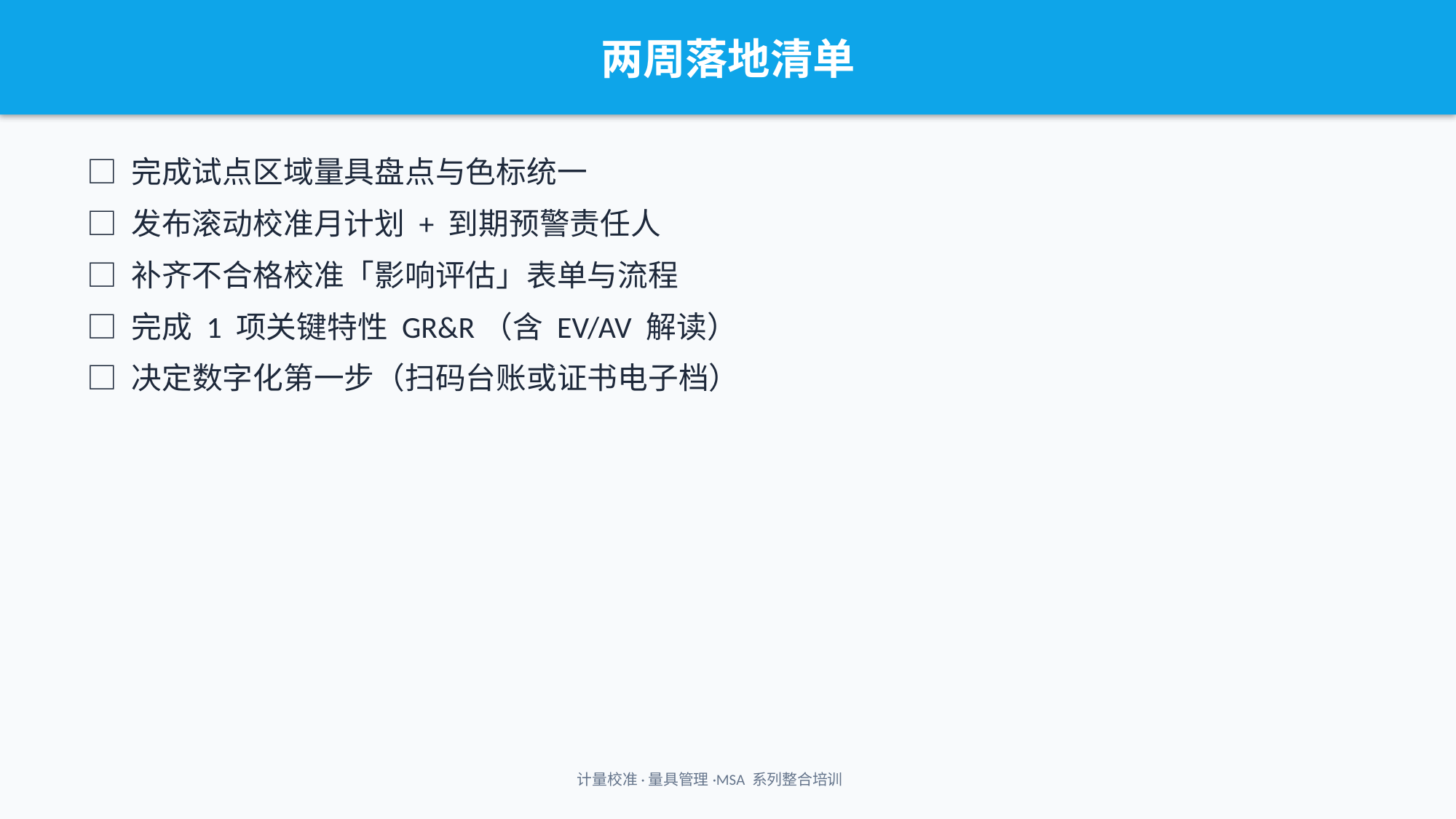

两周落地清单
□ 完成试点区域量具盘点与色标统一
□ 发布滚动校准月计划 + 到期预警责任人
□ 补齐不合格校准「影响评估」表单与流程
□ 完成 1 项关键特性 GR&R（含 EV/AV 解读）
□ 决定数字化第一步（扫码台账或证书电子档）
计量校准·量具管理·MSA 系列整合培训